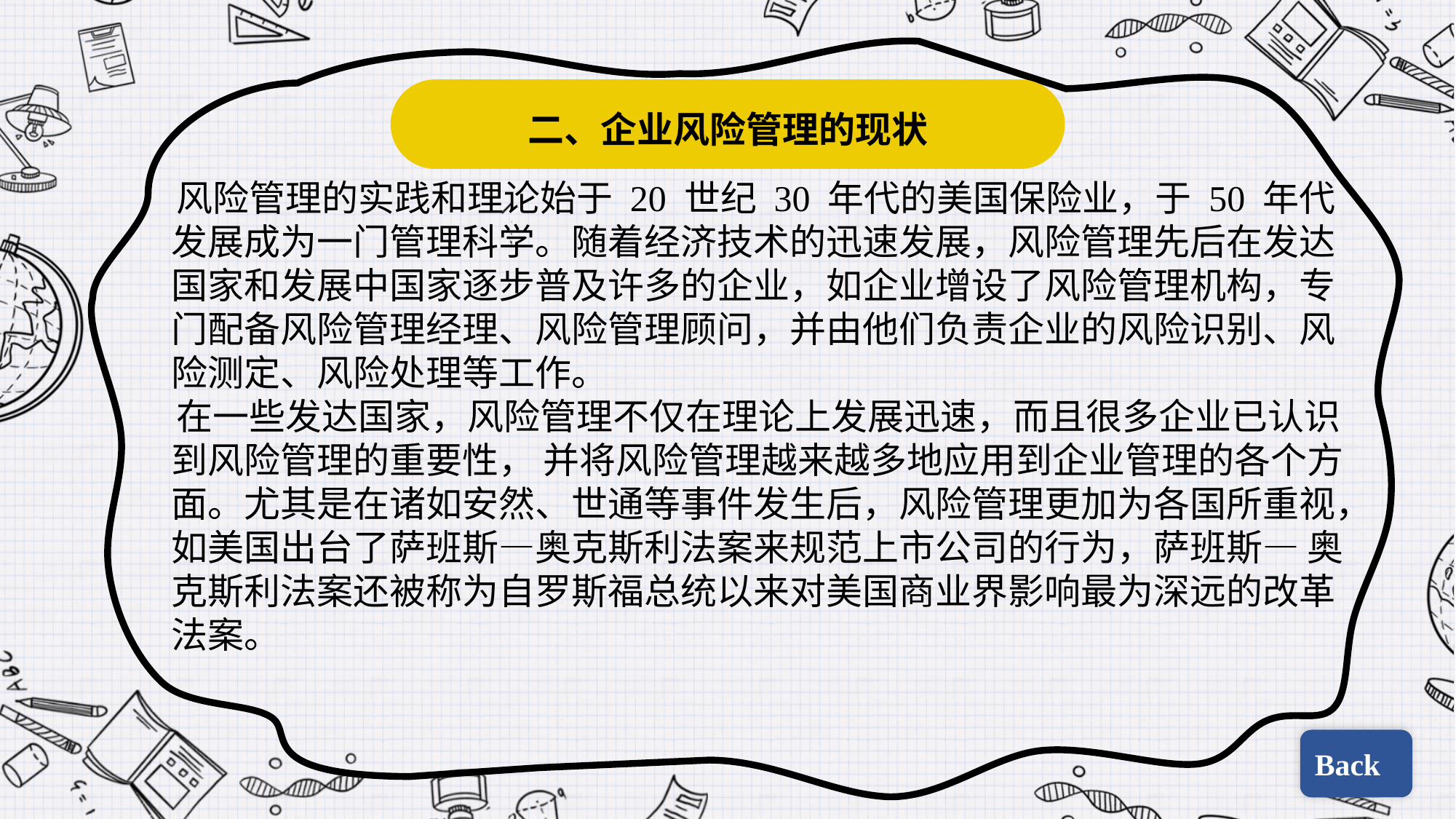

二、企业风险管理的现状
风险管理的实践和理论始于 20 世纪 30 年代的美国保险业，于 50 年代发展成为一门管理科学。随着经济技术的迅速发展，风险管理先后在发达国家和发展中国家逐步普及许多的企业，如企业增设了风险管理机构，专门配备风险管理经理、风险管理顾问，并由他们负责企业的风险识别、风险测定、风险处理等工作。
在一些发达国家，风险管理不仅在理论上发展迅速，而且很多企业已认识到风险管理的重要性， 并将风险管理越来越多地应用到企业管理的各个方面。尤其是在诸如安然、世通等事件发生后，风险管理更加为各国所重视，如美国出台了萨班斯—奥克斯利法案来规范上市公司的行为，萨班斯— 奥克斯利法案还被称为自罗斯福总统以来对美国商业界影响最为深远的改革法案。

Back